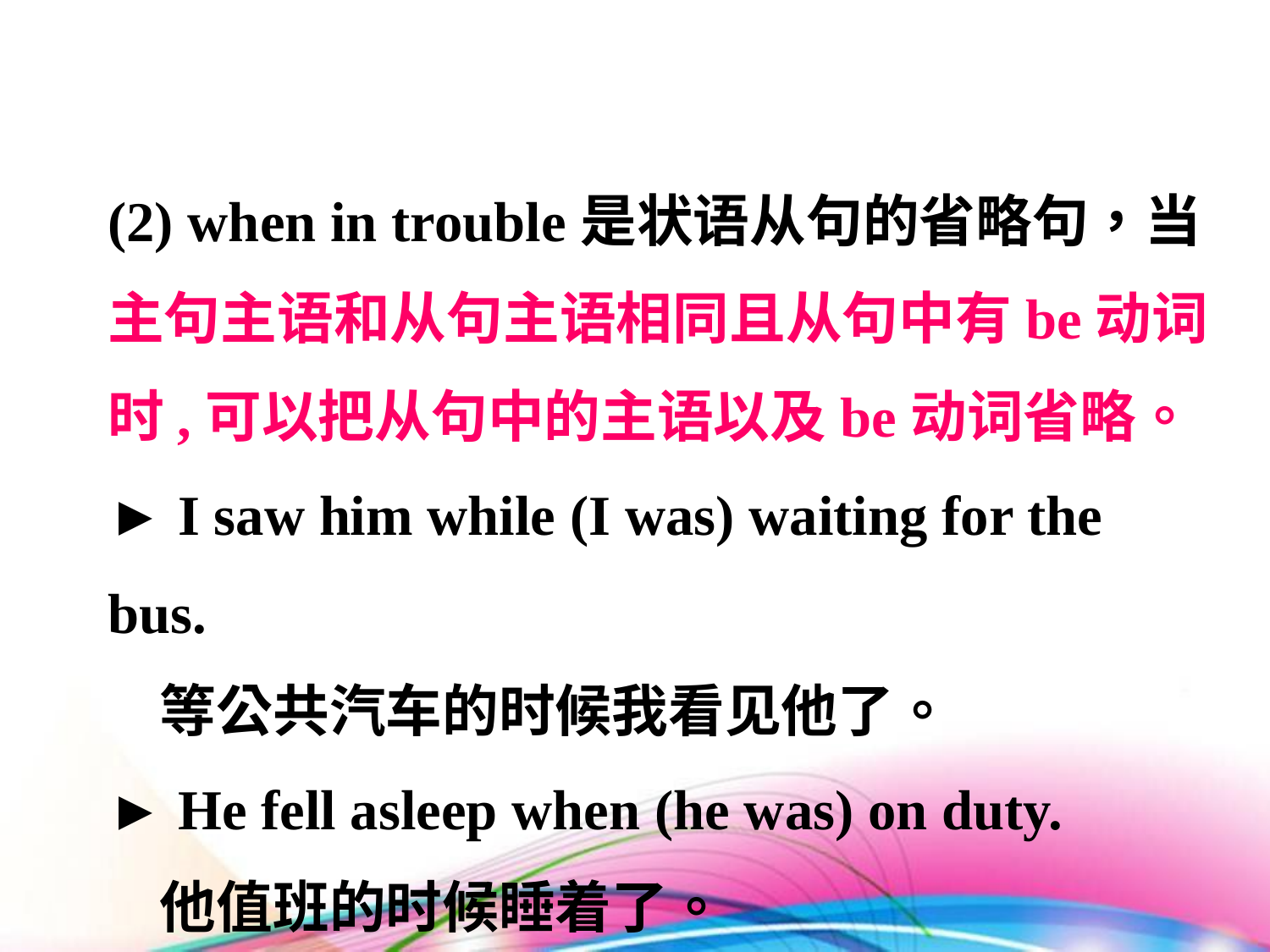

(2) when in trouble是状语从句的省略句，当主句主语和从句主语相同且从句中有be动词时,可以把从句中的主语以及be动词省略。
► I saw him while (I was) waiting for the bus.
   等公共汽车的时候我看见他了。
► He fell asleep when (he was) on duty.
   他值班的时候睡着了。